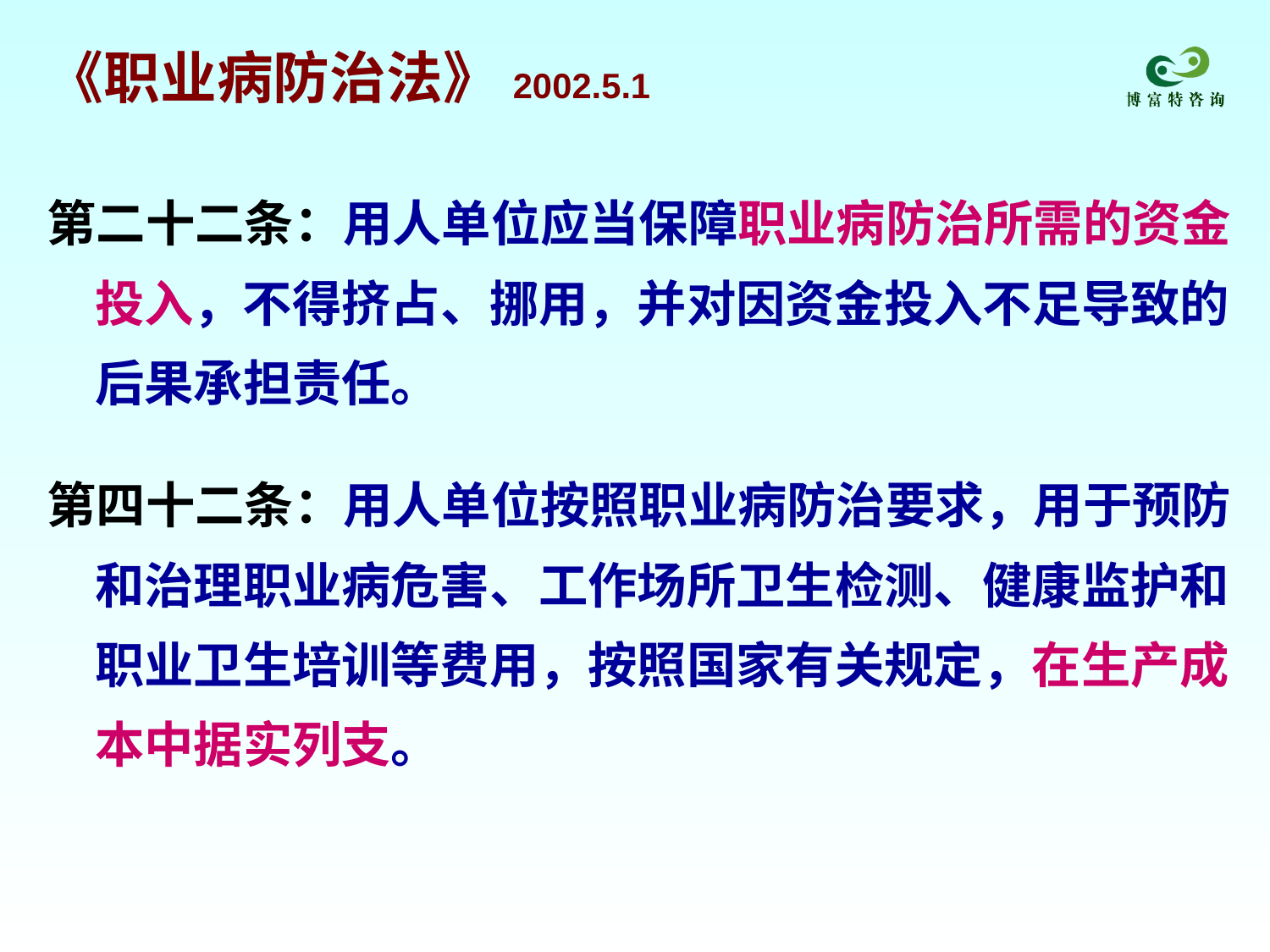

《职业病防治法》2002.5.1

第二十二条：用人单位应当保障职业病防治所需的资金投入，不得挤占、挪用，并对因资金投入不足导致的后果承担责任。
第四十二条：用人单位按照职业病防治要求，用于预防和治理职业病危害、工作场所卫生检测、健康监护和职业卫生培训等费用，按照国家有关规定，在生产成本中据实列支。